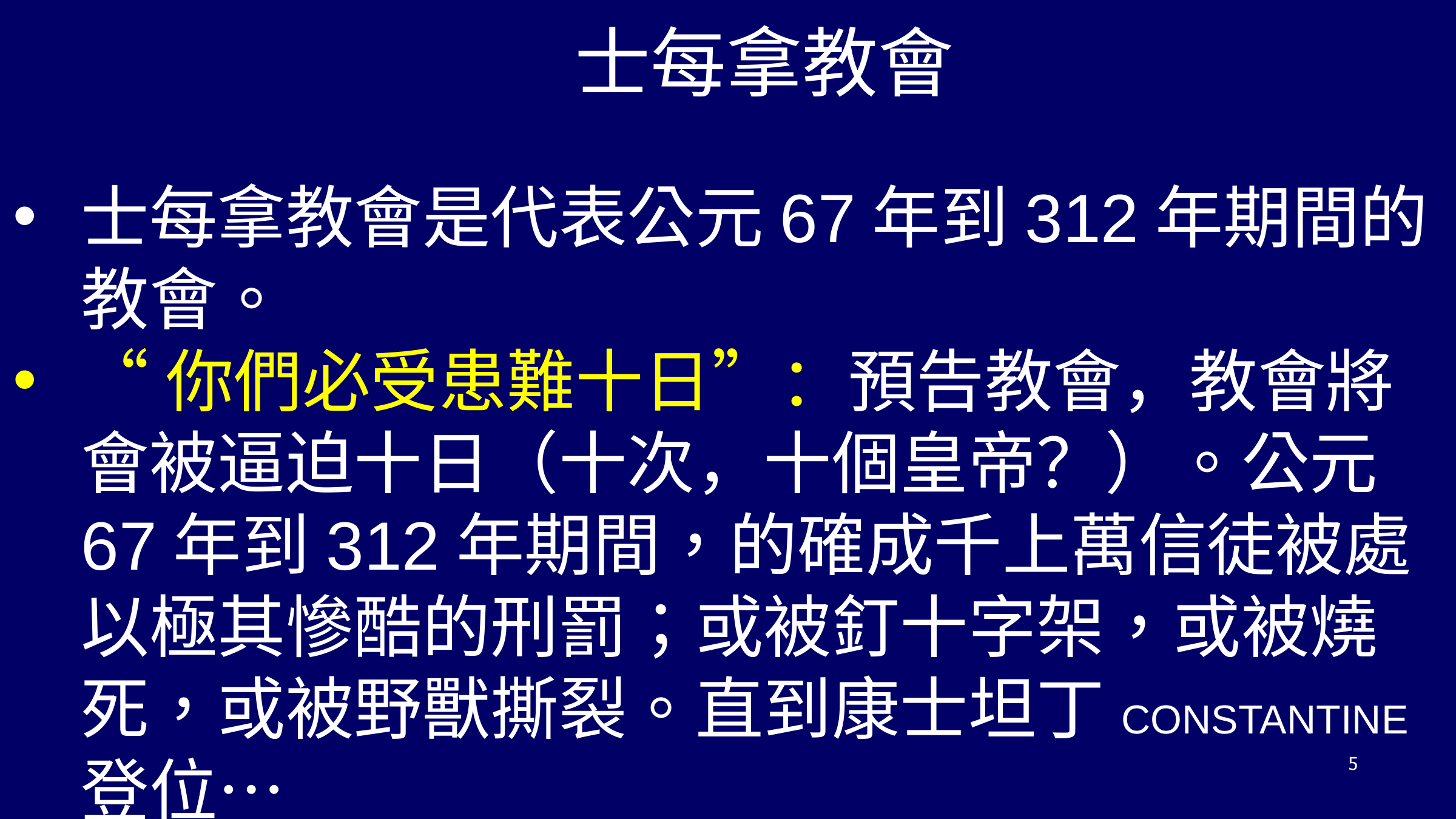

士每拿教會
士每拿教會是代表公元67年到312年期間的教會。
“你們必受患難十日”：預告教會，教會將會被逼迫十日（十次，十個皇帝？）。公元67年到312年期間，的確成千上萬信徒被處以極其慘酷的刑罰；或被釘十字架，或被燒死，或被野獸撕裂。直到康士坦丁CONSTANTINE 登位…

5